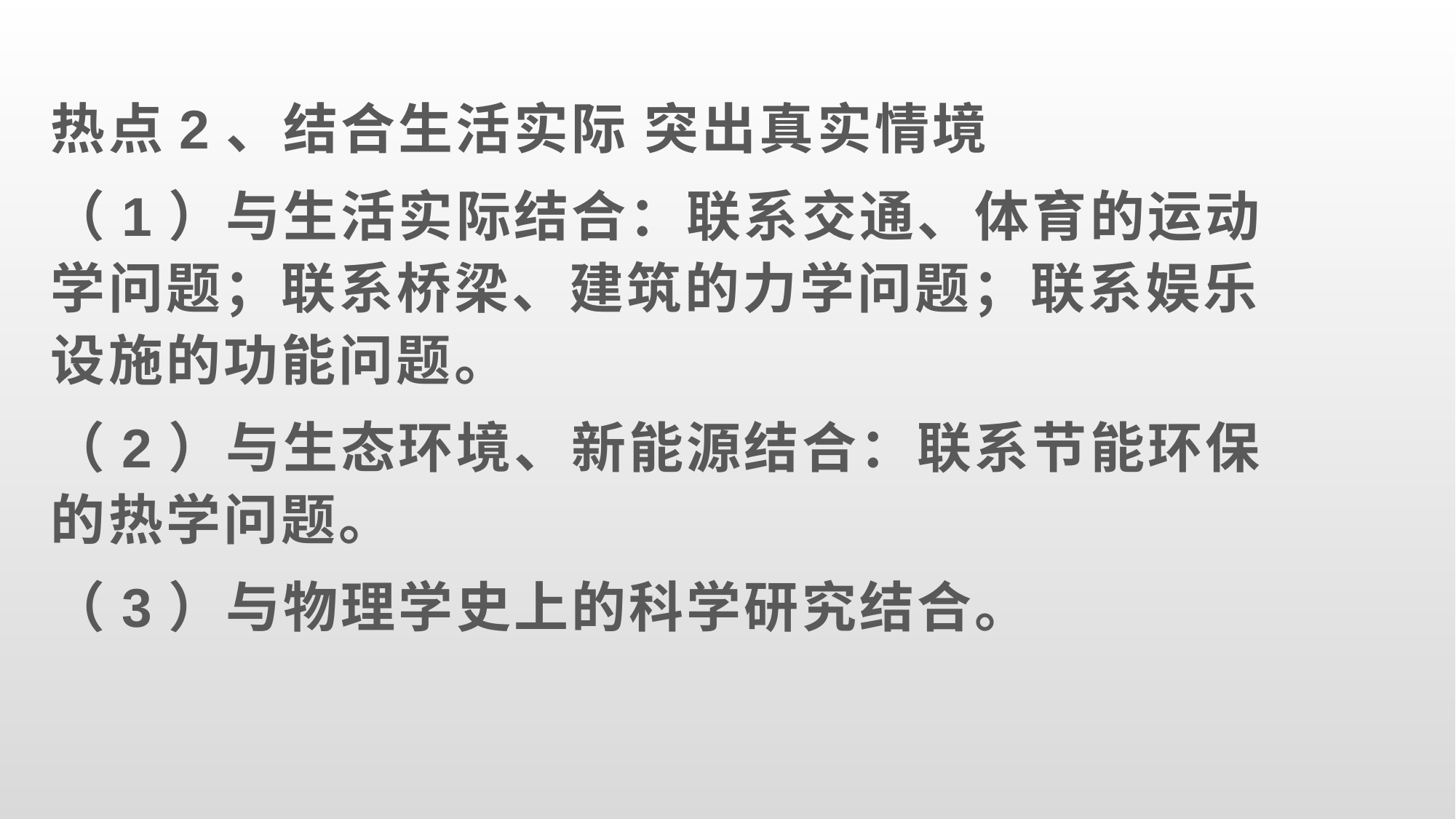

热点2、结合生活实际 突出真实情境
（1）与生活实际结合：联系交通、体育的运动学问题；联系桥梁、建筑的力学问题；联系娱乐设施的功能问题。
（2）与生态环境、新能源结合：联系节能环保的热学问题。
（3）与物理学史上的科学研究结合。